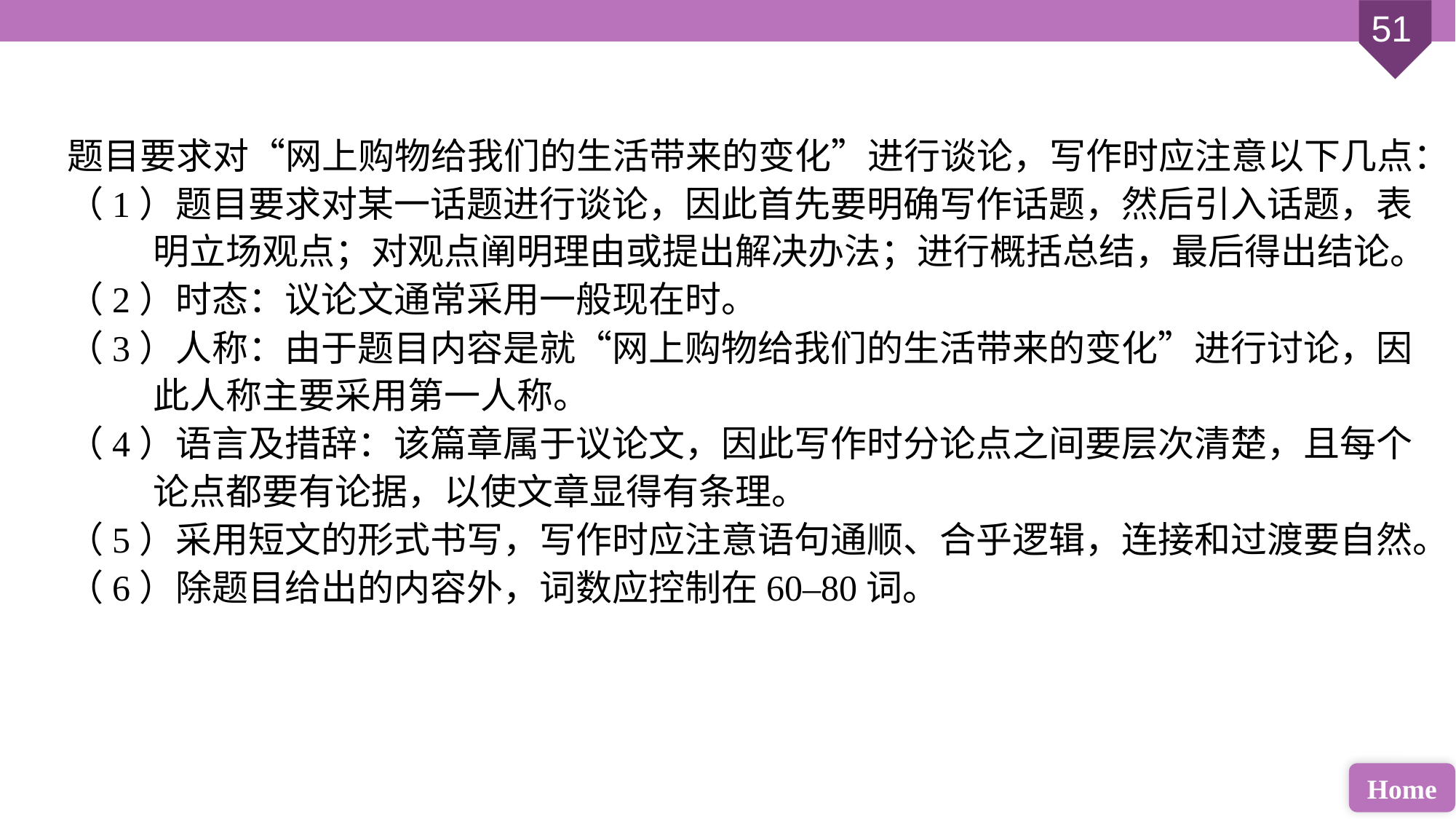

题目要求对“网上购物给我们的生活带来的变化”进行谈论，写作时应注意以下几点：
（1）题目要求对某一话题进行谈论，因此首先要明确写作话题，然后引入话题，表明立场观点；对观点阐明理由或提出解决办法；进行概括总结，最后得出结论。
（2）时态：议论文通常采用一般现在时。
（3）人称：由于题目内容是就“网上购物给我们的生活带来的变化”进行讨论，因此人称主要采用第一人称。
（4）语言及措辞：该篇章属于议论文，因此写作时分论点之间要层次清楚，且每个论点都要有论据，以使文章显得有条理。
（5）采用短文的形式书写，写作时应注意语句通顺、合乎逻辑，连接和过渡要自然。
（6）除题目给出的内容外，词数应控制在60–80词。